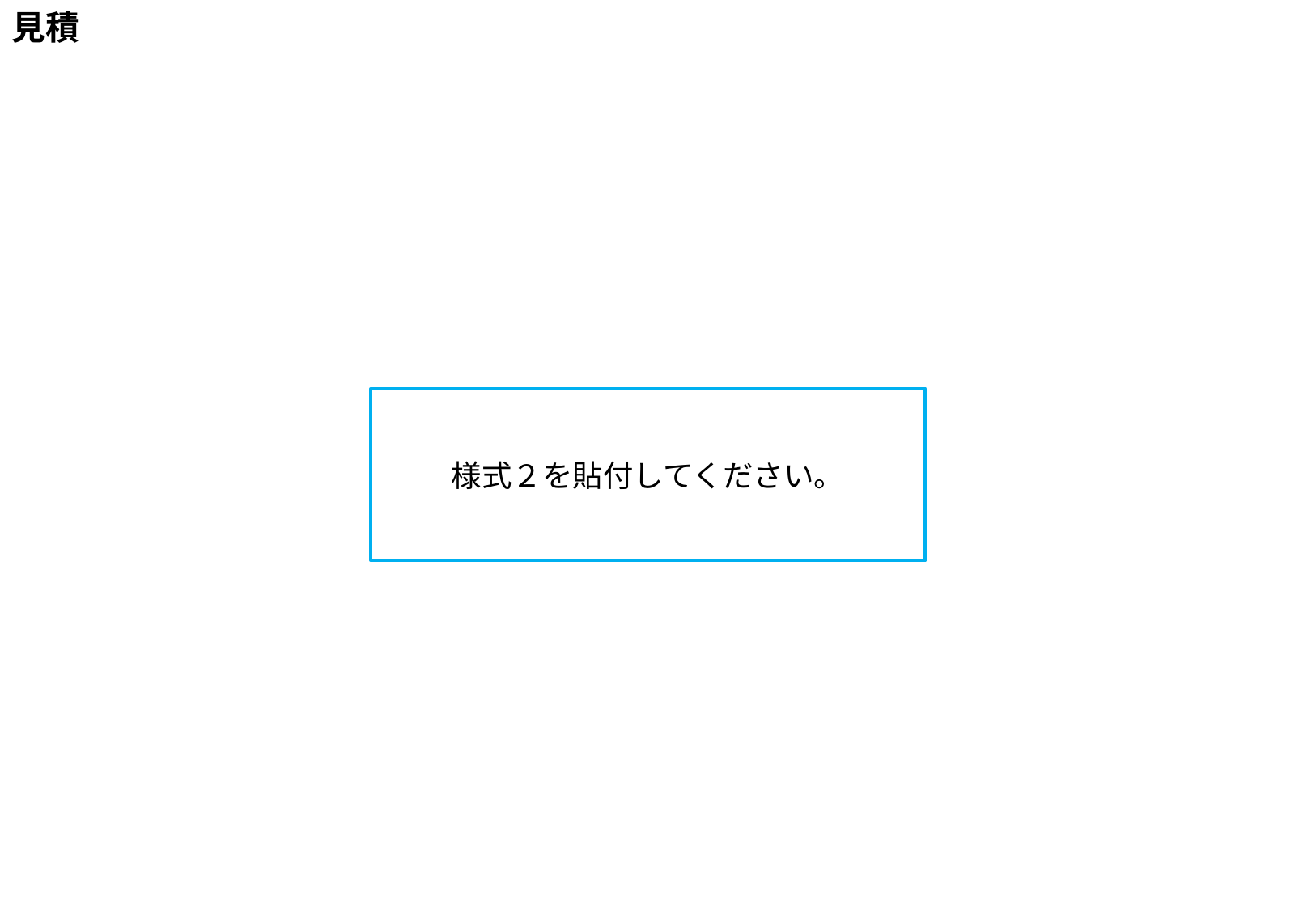

見積
・本文のフォトサイズは【10.5ポイント以上】を厳守してください。
・提出するファイルの容量は10MB以内としてください。
様式２を貼付してください。